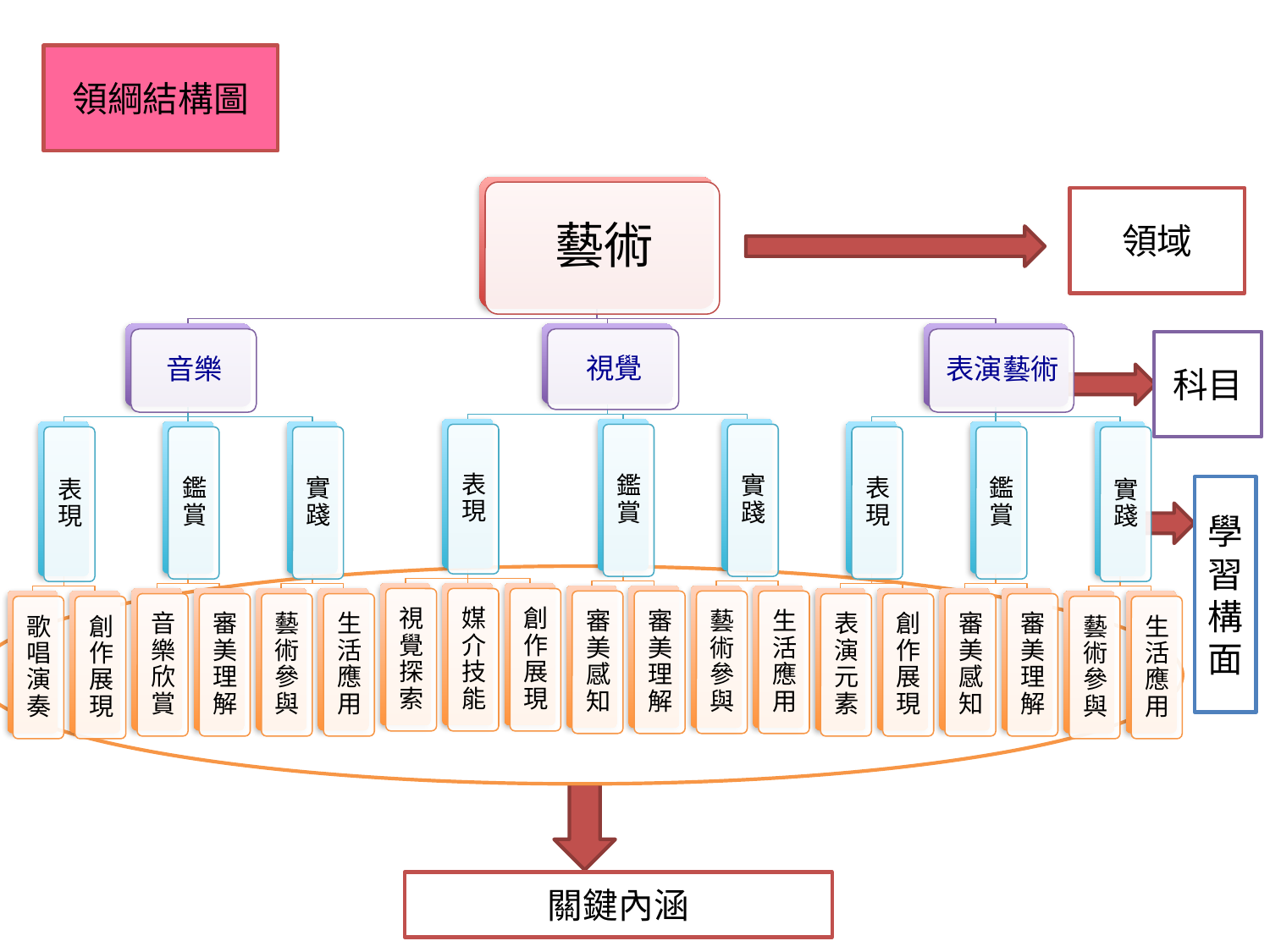

藝術
音樂
表現
歌唱演奏
創作展現
鑑賞
音樂欣賞
審美理解
實踐
藝術參與
生活應用
視覺
表現
視覺探索
媒介技能
創作展現
鑑賞
審美感知
審美理解
實踐
藝術參與
生活應用
表演藝術
表現
表演元素
創作展現
鑑賞
審美感知
審美理解
實踐
藝術參與
生活應用
領綱結構圖
領域

科目

學習構面

關鍵內涵